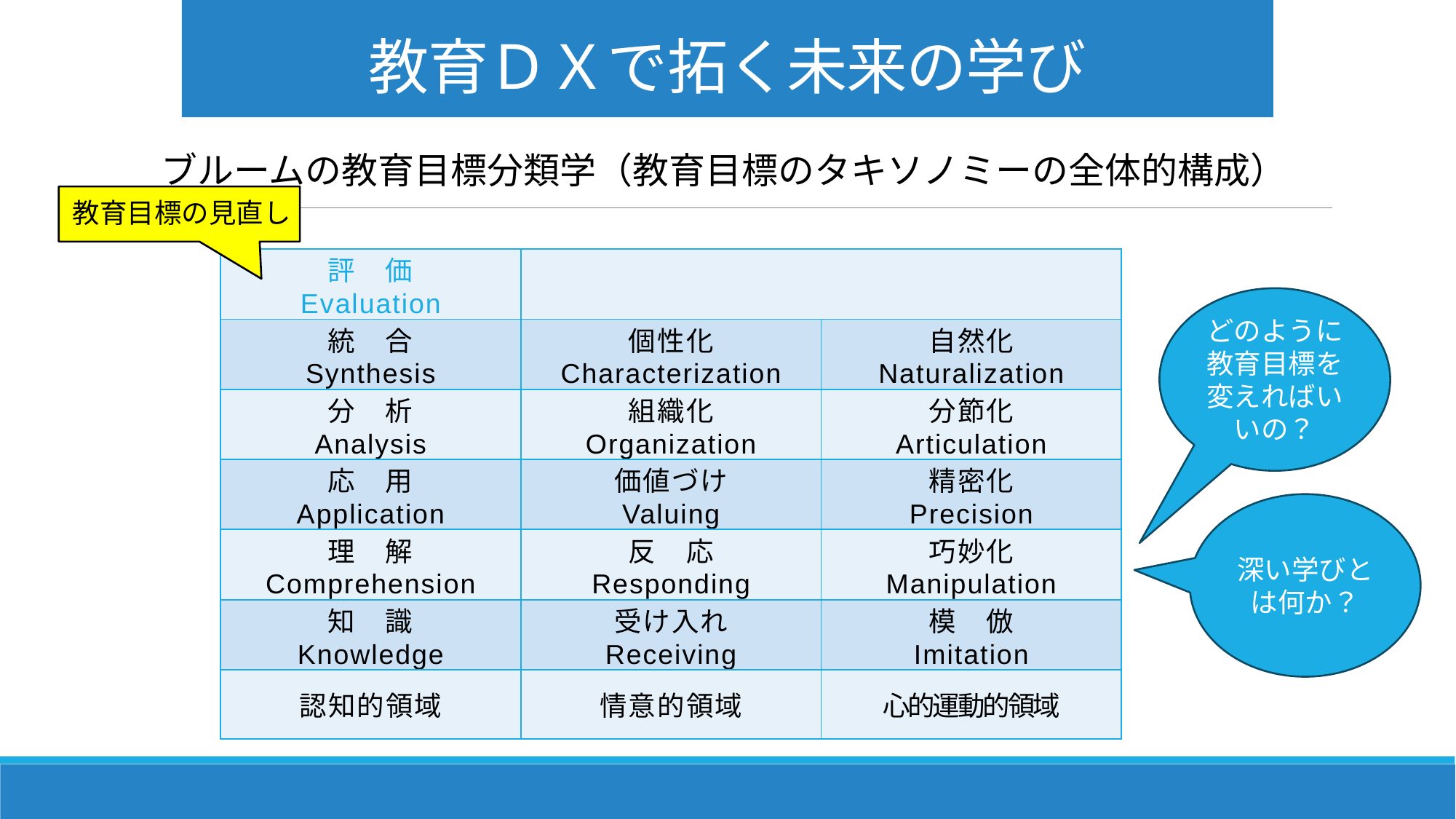

教育ＤＸで拓く未来の学び
ブルームの教育目標分類学（教育目標のタキソノミーの全体的構成）

教育目標の見直し
| 評　価 Evaluation |  |  |
| --- | --- | --- |
| 統　合 Synthesis | 個性化 Characterization | 自然化 Naturalization |
| 分　析 Analysis | 組織化 Organization | 分節化 Articulation |
| 応　用 Application | 価値づけ Valuing | 精密化 Precision |
| 理　解 Comprehension | 反　応 Responding | 巧妙化 Manipulation |
| 知　識 Knowledge | 受け入れ Receiving | 模　倣 Imitation |
| 認知的領域 | 情意的領域 | 心的運動的領域 |
どのように教育目標を変えればいいの？
深い学びとは何か？